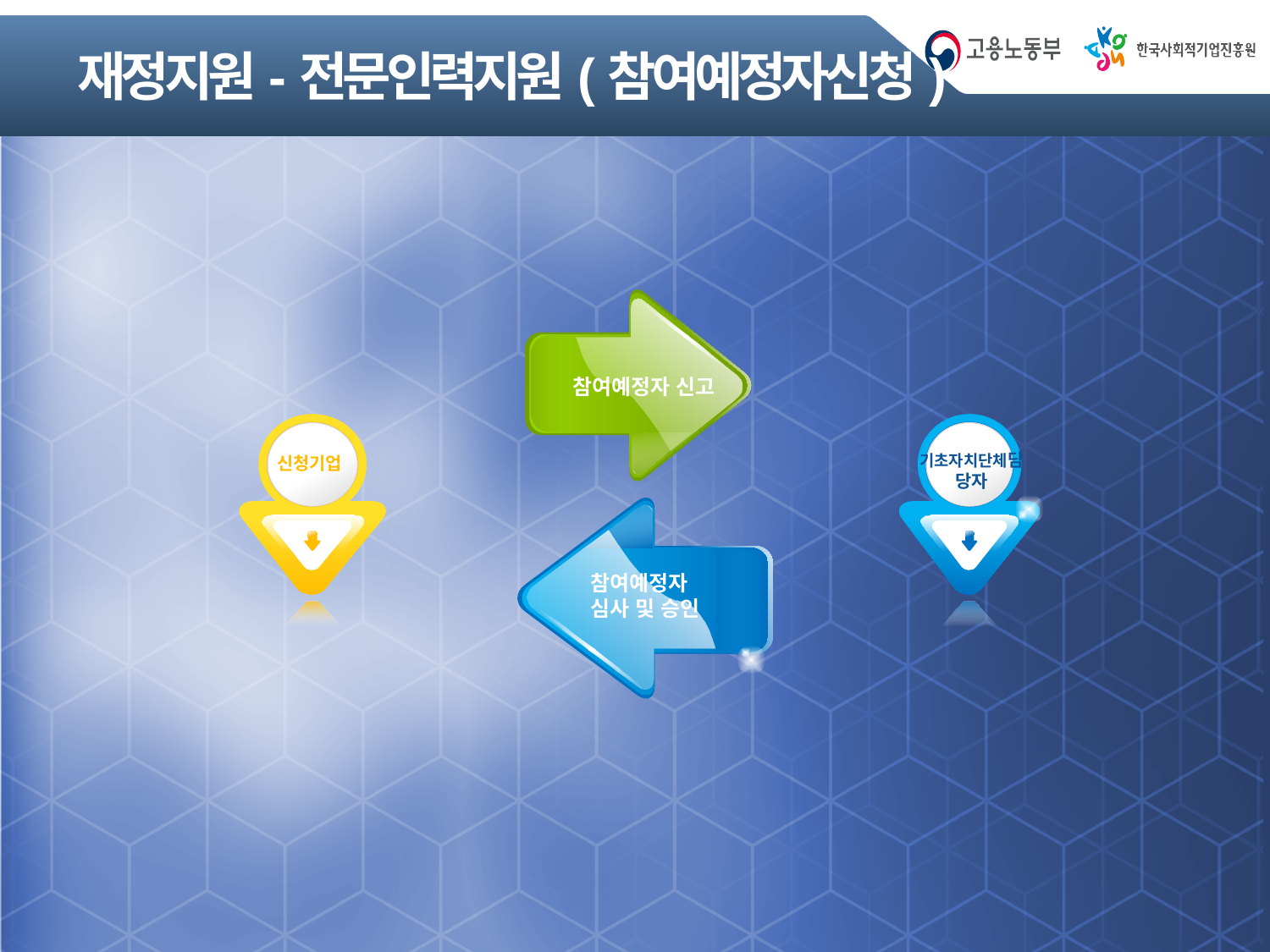

# 재정지원-전문인력지원(참여예정자신청)

참여예정자 신고

신청기업

기초자치단체담당자

참여예정자
심사 및 승인